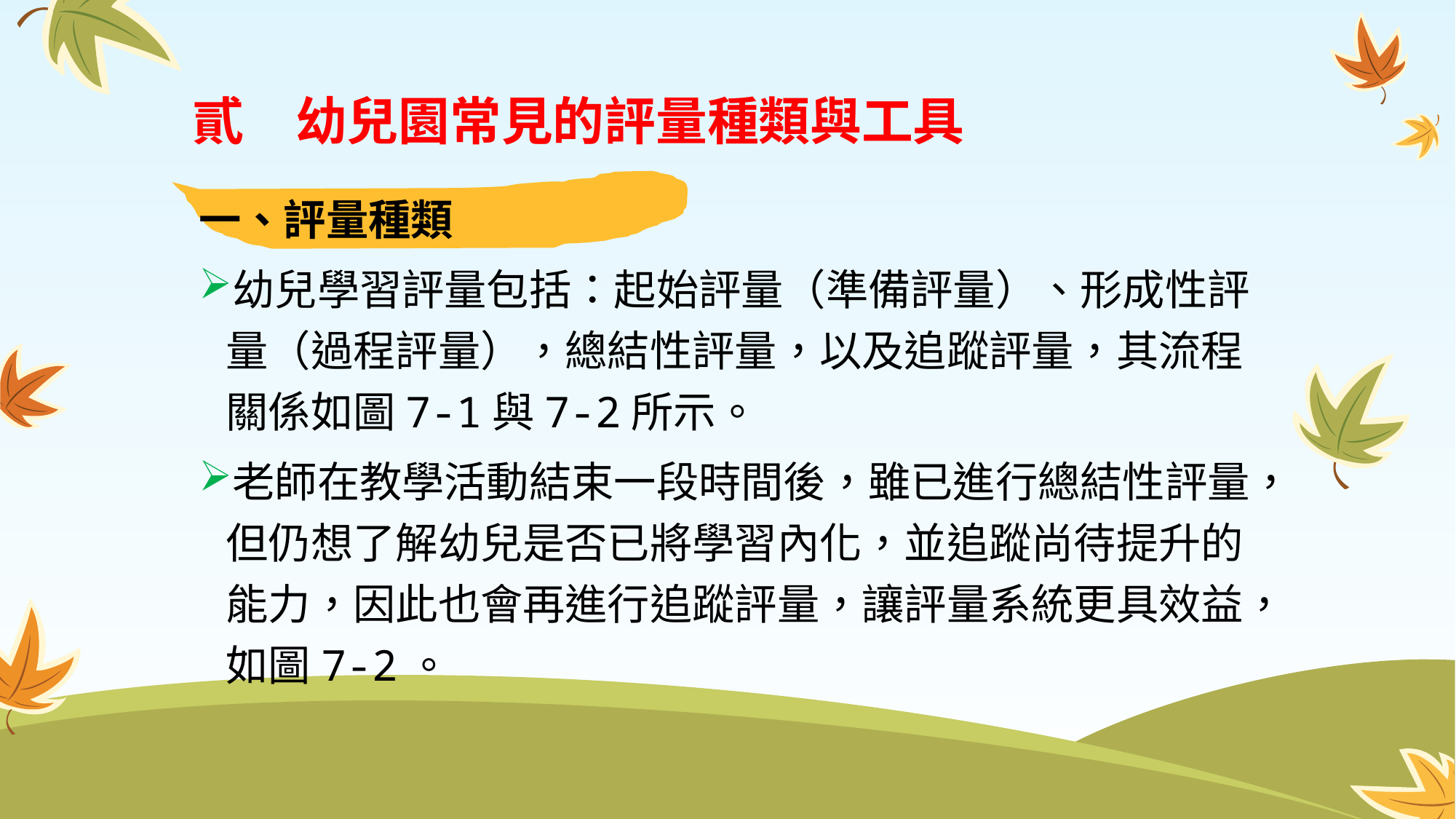

# 貳　幼兒園常見的評量種類與工具

一、評量種類
幼兒學習評量包括：起始評量（準備評量）、形成性評量（過程評量），總結性評量，以及追蹤評量，其流程關係如圖7-1與7-2所示。
老師在教學活動結束一段時間後，雖已進行總結性評量，但仍想了解幼兒是否已將學習內化，並追蹤尚待提升的能力，因此也會再進行追蹤評量，讓評量系統更具效益，如圖7-2。